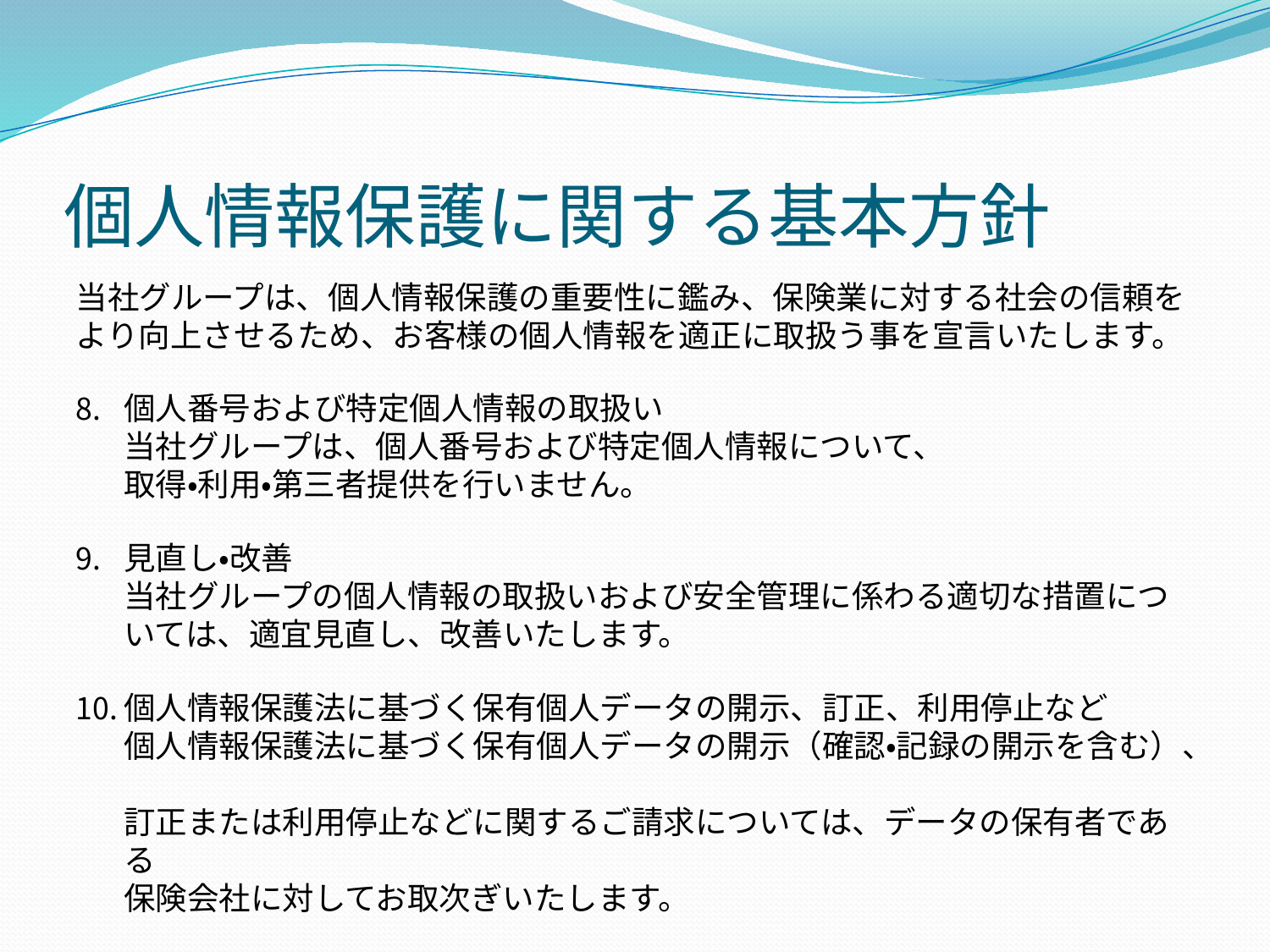

# 個人情報保護に関する基本方針
当社グループは、個人情報保護の重要性に鑑み、保険業に対する社会の信頼を
より向上させるため、お客様の個人情報を適正に取扱う事を宣言いたします。
個人番号および特定個人情報の取扱い
当社グループは、個人番号および特定個人情報について、
取得・利用・第三者提供を行いません。
見直し・改善
当社グループの個人情報の取扱いおよび安全管理に係わる適切な措置については、適宜見直し、改善いたします。
個人情報保護法に基づく保有個人データの開示、訂正、利用停止など
個人情報保護法に基づく保有個人データの開示（確認・記録の開示を含む）、
訂正または利用停止などに関するご請求については、データの保有者である
保険会社に対してお取次ぎいたします。